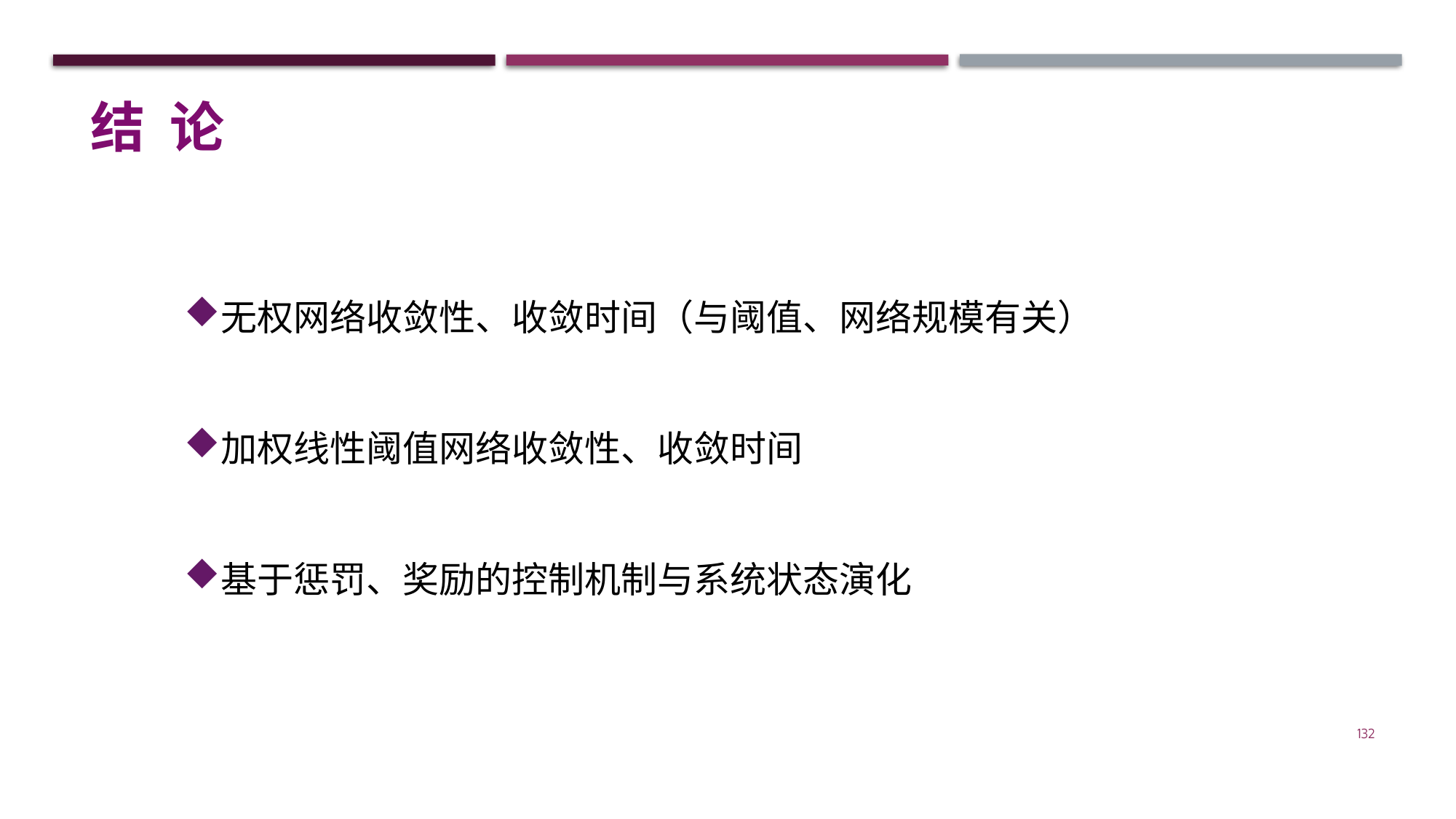

结  论
无权网络收敛性、收敛时间（与阈值、网络规模有关）
加权线性阈值网络收敛性、收敛时间
基于惩罚、奖励的控制机制与系统状态演化
132